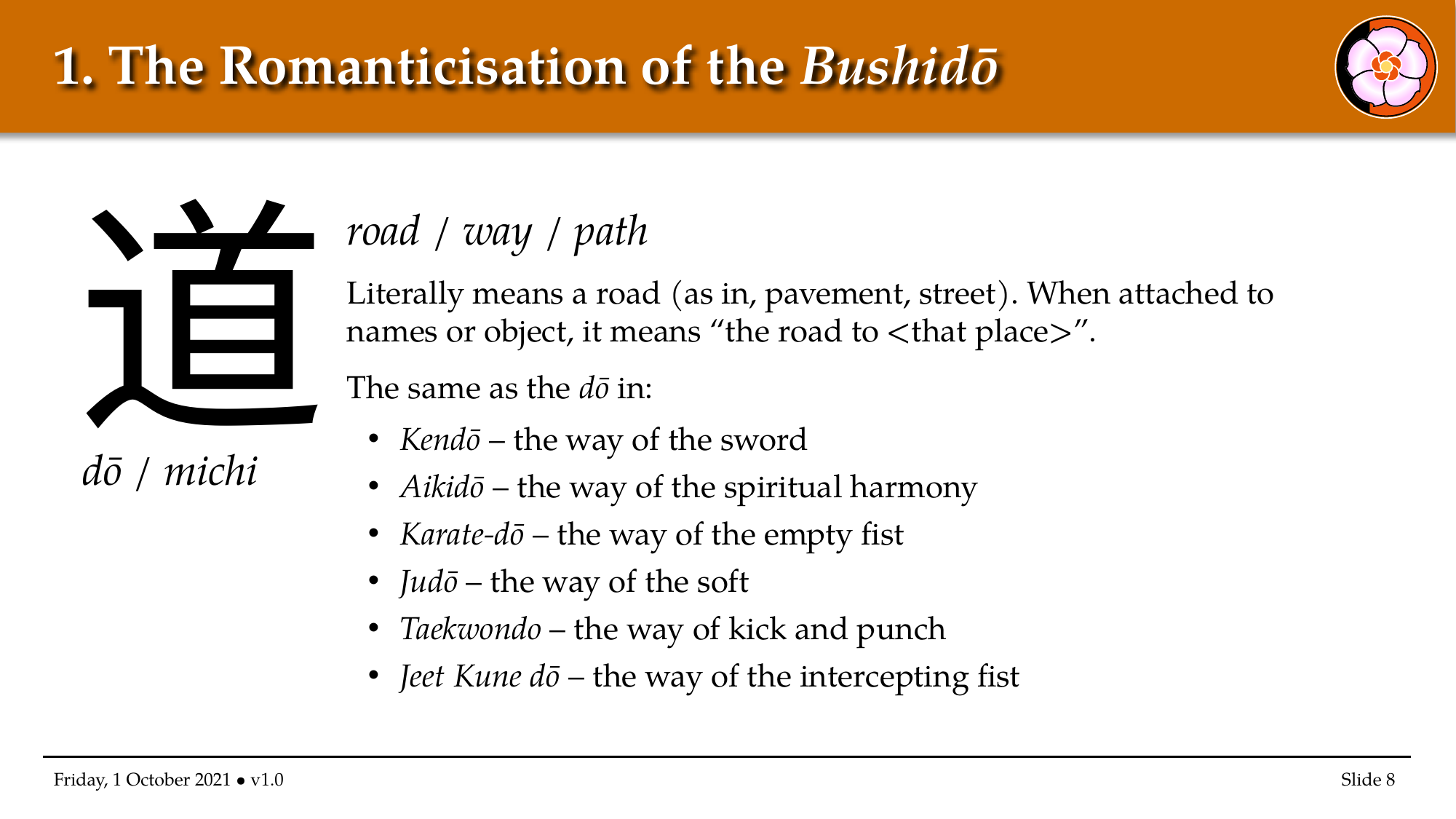

# 1. The Romanticisation of the Bushidō
道
road / way / path
Literally means a road (as in, pavement, street). When attached to names or object, it means “the road to <that place>”.
The same as the dō in:
Kendō – the way of the sword
Aikidō – the way of the spiritual harmony
Karate-dō – the way of the empty fist
Judō – the way of the soft
Taekwondo – the way of kick and punch
Jeet Kune dō – the way of the intercepting fist

dō / michi